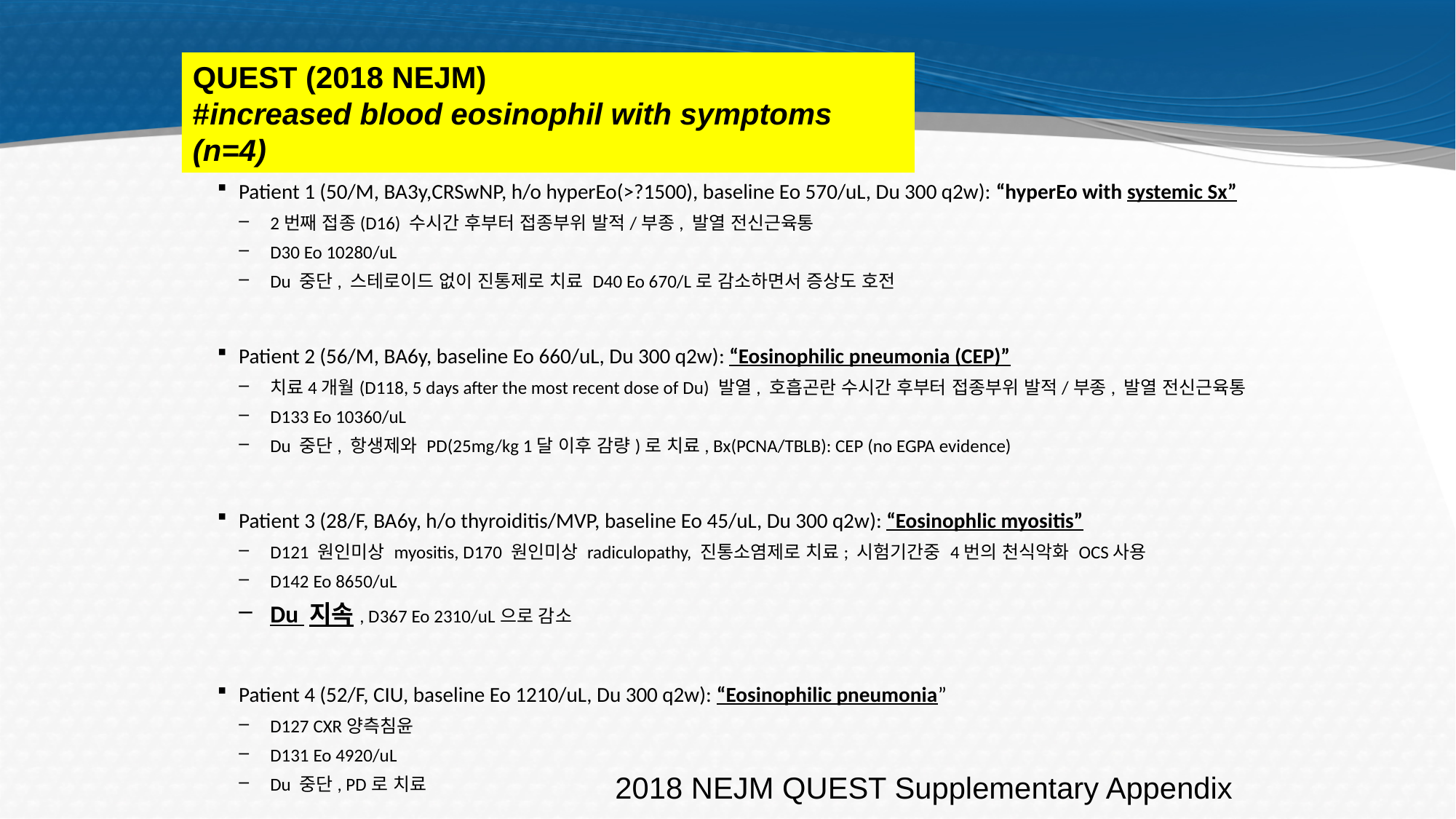

#
QUEST (2018 NEJM)
#increased blood eosinophil with symptoms (n=4)
Patient 1 (50/M, BA3y,CRSwNP, h/o hyperEo(>?1500), baseline Eo 570/uL, Du 300 q2w): “hyperEo with systemic Sx”
2번째 접종(D16) 수시간 후부터 접종부위 발적/부종, 발열 전신근육통
D30 Eo 10280/uL
Du 중단, 스테로이드 없이 진통제로 치료 D40 Eo 670/L로 감소하면서 증상도 호전

Patient 2 (56/M, BA6y, baseline Eo 660/uL, Du 300 q2w): “Eosinophilic pneumonia (CEP)”
치료4개월(D118, 5 days after the most recent dose of Du) 발열, 호흡곤란 수시간 후부터 접종부위 발적/부종, 발열 전신근육통
D133 Eo 10360/uL
Du 중단, 항생제와 PD(25mg/kg 1달 이후 감량)로 치료, Bx(PCNA/TBLB): CEP (no EGPA evidence)

Patient 3 (28/F, BA6y, h/o thyroiditis/MVP, baseline Eo 45/uL, Du 300 q2w): “Eosinophlic myositis”
D121 원인미상 myositis, D170 원인미상 radiculopathy, 진통소염제로 치료; 시험기간중 4번의 천식악화 OCS사용
D142 Eo 8650/uL
Du 지속, D367 Eo 2310/uL으로 감소

Patient 4 (52/F, CIU, baseline Eo 1210/uL, Du 300 q2w): “Eosinophilic pneumonia”
D127 CXR양측침윤
D131 Eo 4920/uL
Du 중단, PD로 치료
2018 NEJM QUEST Supplementary Appendix